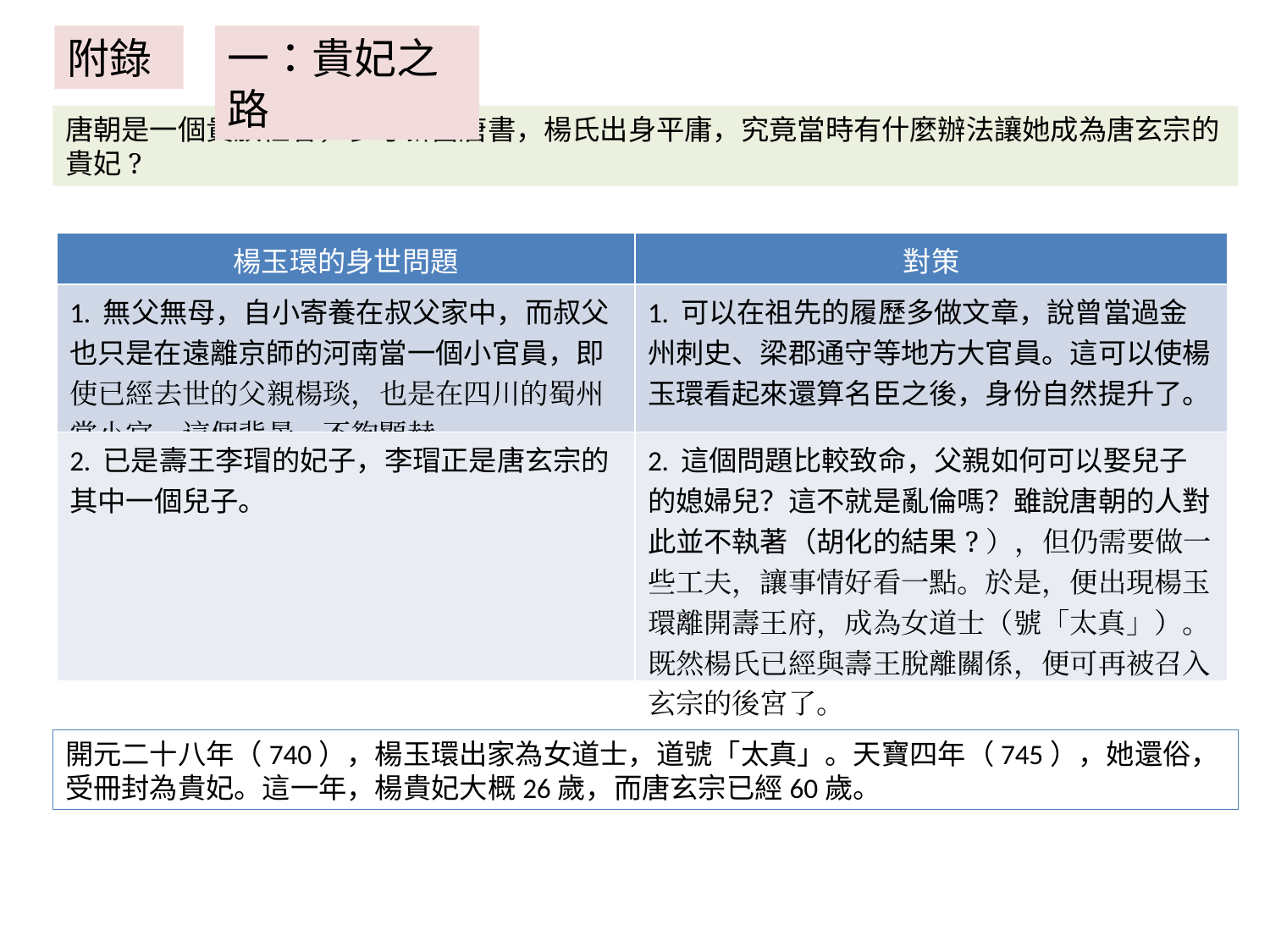

一：貴妃之路
附錄
唐朝是一個貴族社會，參考新舊唐書，楊氏出身平庸，究竟當時有什麼辦法讓她成為唐玄宗的貴妃?
| 楊玉環的身世問題 | 對策 |
| --- | --- |
| 1. 無父無母，自小寄養在叔父家中，而叔父也只是在遠離京師的河南當一個小官員，即使已經去世的父親楊琰，也是在四川的蜀州當小官。這個背景，不夠顯赫。 | 1. 可以在祖先的履歷多做文章，說曾當過金州刺史、梁郡通守等地方大官員。這可以使楊玉環看起來還算名臣之後，身份自然提升了。 |
| 2. 已是壽王李瑁的妃子，李瑁正是唐玄宗的其中一個兒子。 | 2. 這個問題比較致命，父親如何可以娶兒子的媳婦兒？這不就是亂倫嗎？雖說唐朝的人對此並不執著（胡化的結果?），但仍需要做一些工夫，讓事情好看一點。於是，便出現楊玉環離開壽王府，成為女道士（號「太真」）。既然楊氏已經與壽王脫離關係，便可再被召入玄宗的後宮了。 |
開元二十八年（740），楊玉環出家為女道士，道號「太真」。天寶四年（745），她還俗，受冊封為貴妃。這一年，楊貴妃大概26歲，而唐玄宗已經60歲。